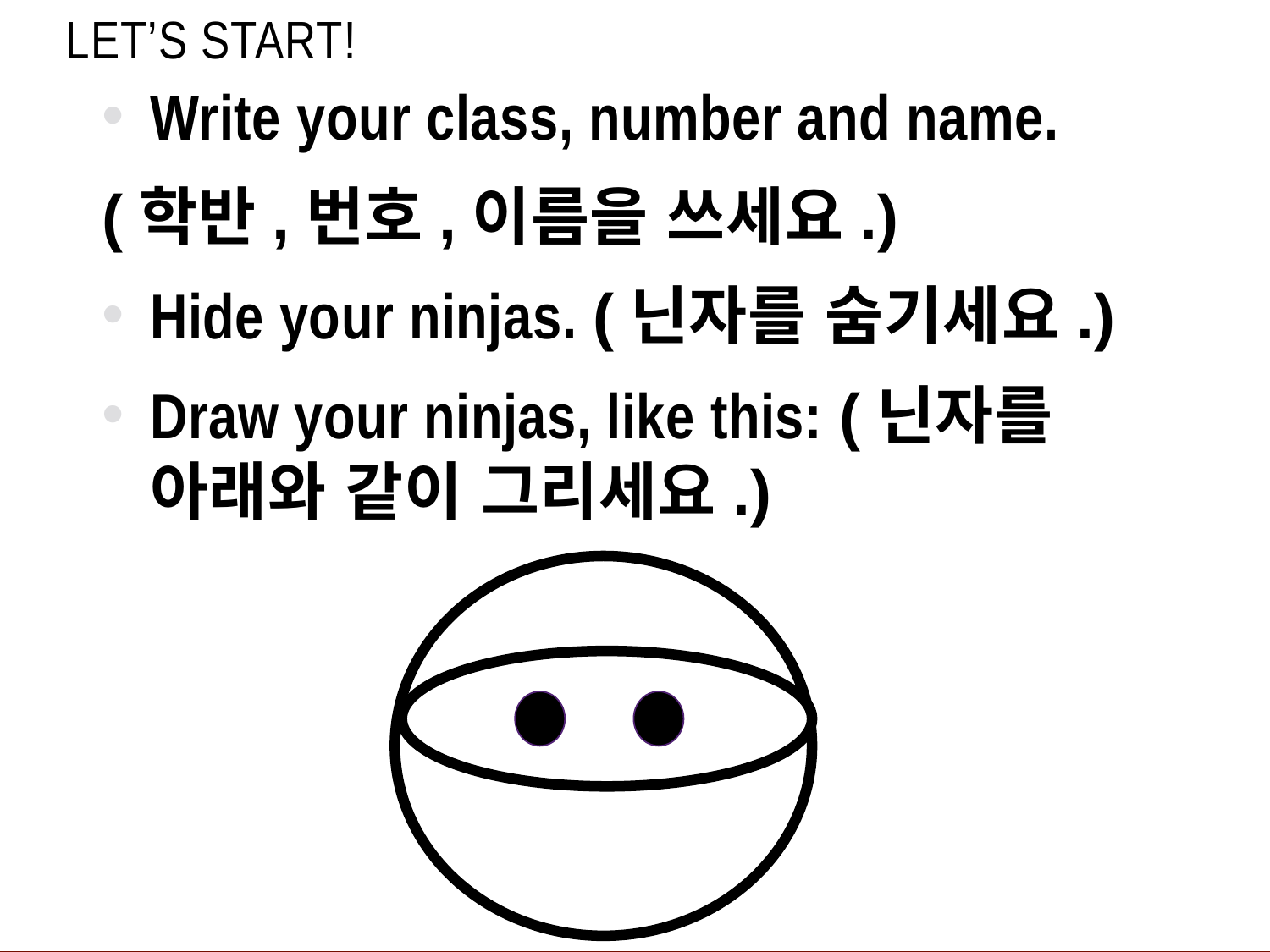

# Let’s start!
Write your class, number and name.
(학반,번호,이름을 쓰세요.)
Hide your ninjas. (닌자를 숨기세요.)
Draw your ninjas, like this: (닌자를 아래와 같이 그리세요.)